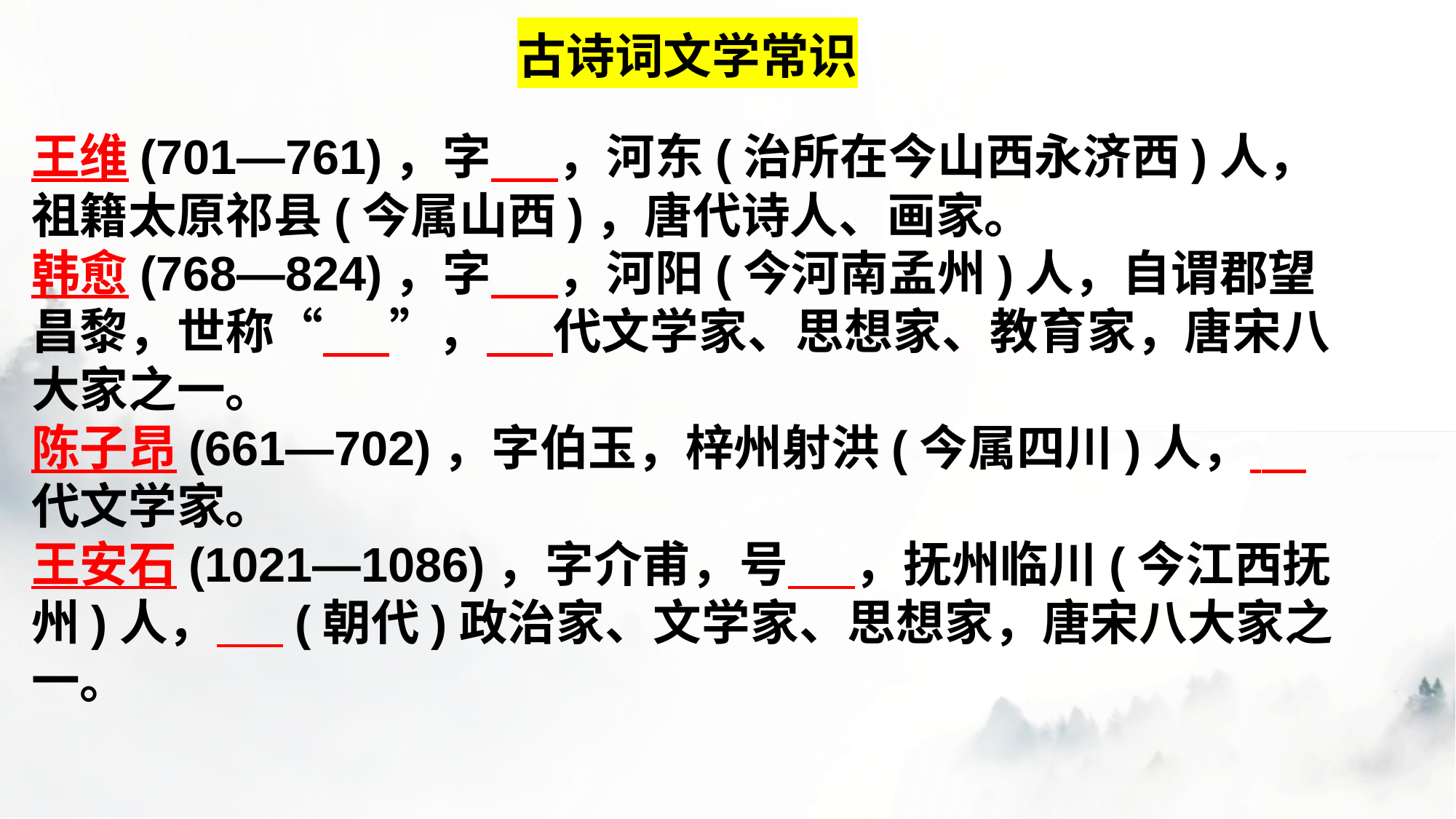

古诗词文学常识
王维(701—761)，字      ，河东(治所在今山西永济西)人，祖籍太原祁县(今属山西)，唐代诗人、画家。
韩愈(768—824)，字      ，河阳(今河南孟州)人，自谓郡望昌黎，世称“      ”，      代文学家、思想家、教育家，唐宋八大家之一。
陈子昂(661—702)，字伯玉，梓州射洪(今属四川)人，      代文学家。
王安石(1021—1086)，字介甫，号      ，抚州临川(今江西抚州)人，      (朝代)政治家、文学家、思想家，唐宋八大家之一。